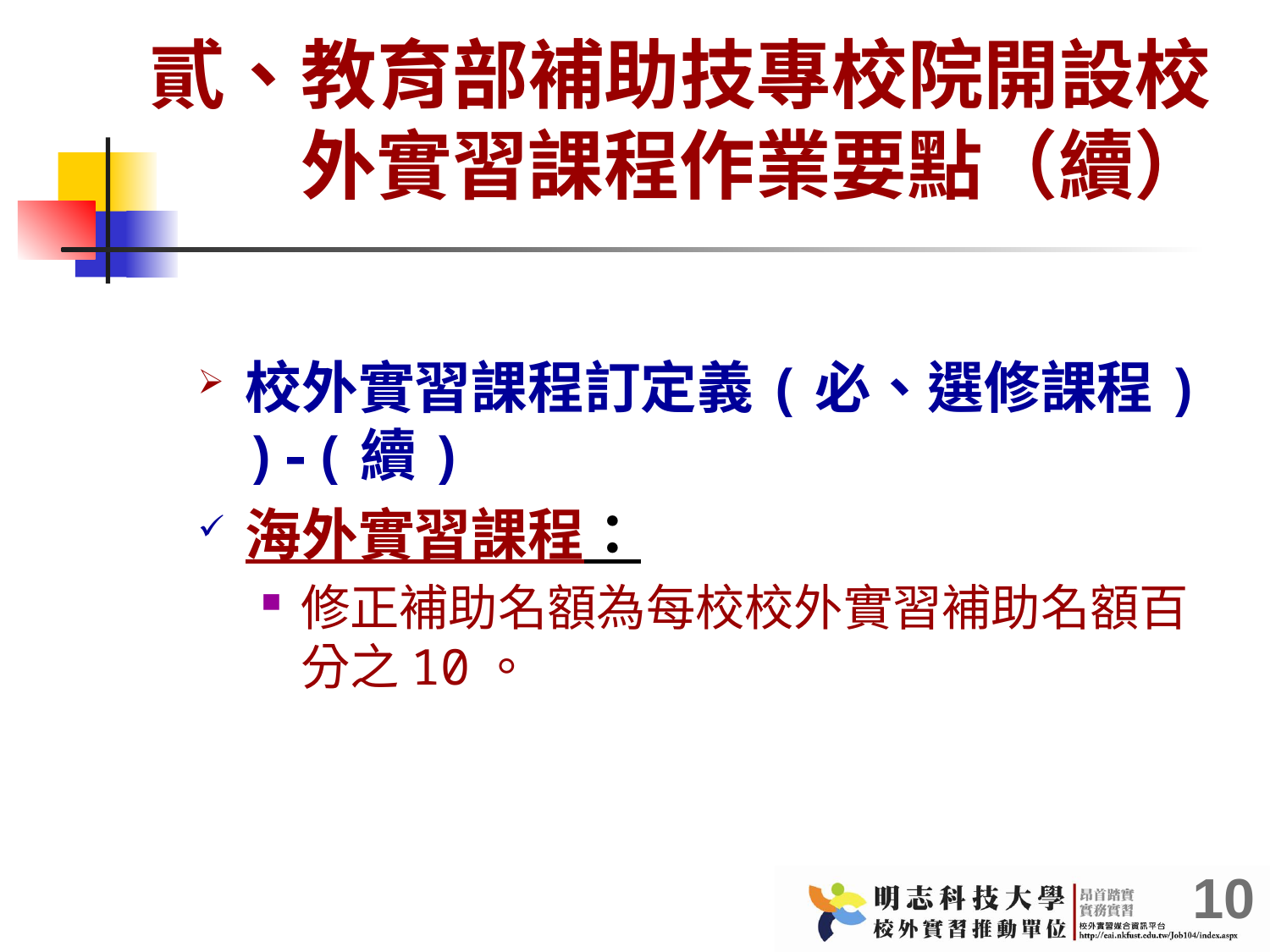

# 貳、教育部補助技專校院開設校外實習課程作業要點（續）
校外實習課程訂定義(必、選修課程) )-(續)
海外實習課程：
修正補助名額為每校校外實習補助名額百分之10。
10